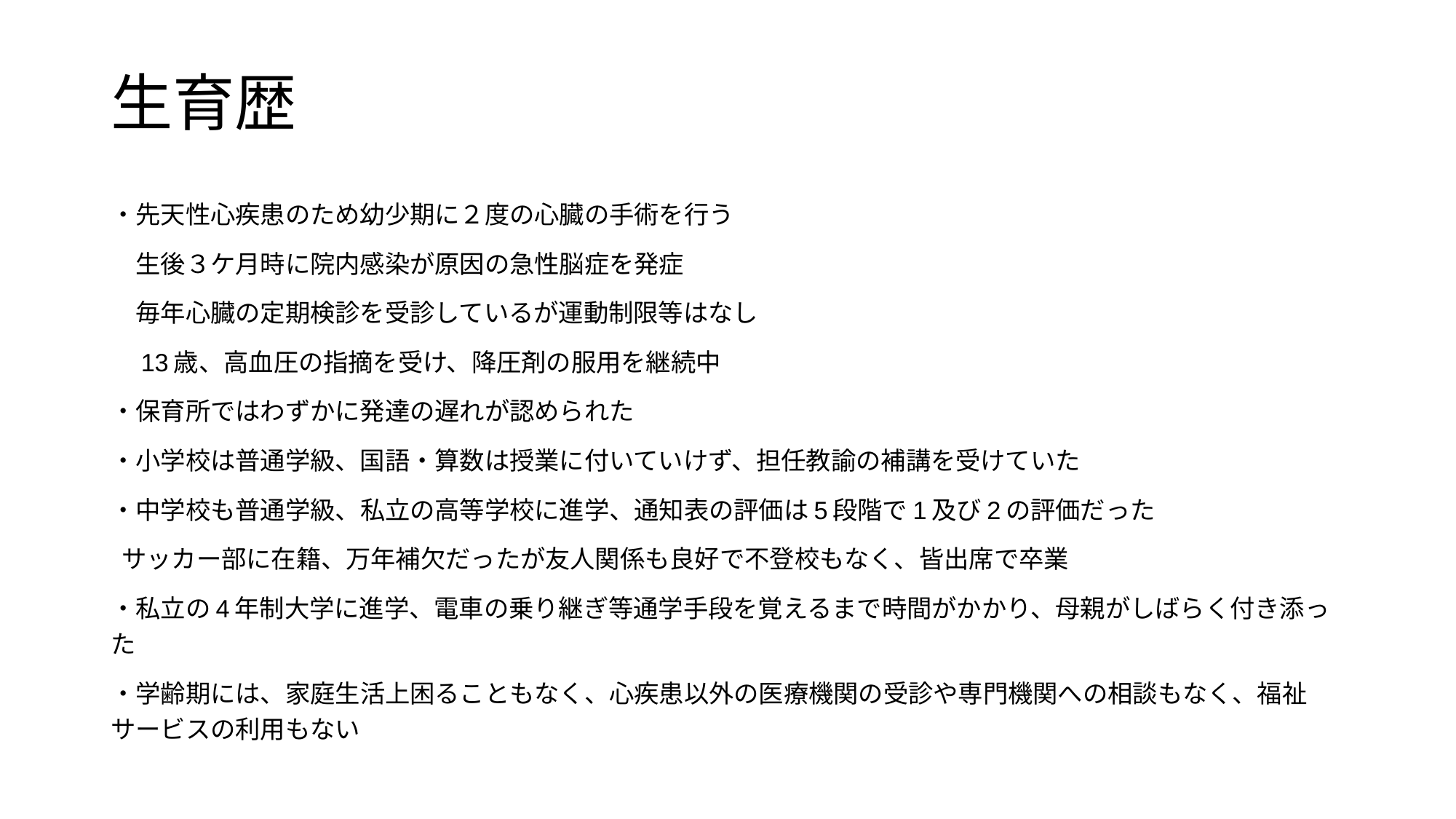

# 生育歴
・先天性心疾患のため幼少期に２度の心臓の手術を行う
　生後３ケ月時に院内感染が原因の急性脳症を発症
　毎年心臓の定期検診を受診しているが運動制限等はなし
　13歳、高血圧の指摘を受け、降圧剤の服用を継続中
・保育所ではわずかに発達の遅れが認められた
・小学校は普通学級、国語・算数は授業に付いていけず、担任教諭の補講を受けていた
・中学校も普通学級、私立の高等学校に進学、通知表の評価は5段階で1及び2の評価だった
 サッカー部に在籍、万年補欠だったが友人関係も良好で不登校もなく、皆出席で卒業
・私立の4年制大学に進学、電車の乗り継ぎ等通学手段を覚えるまで時間がかかり、母親がしばらく付き添った
・学齢期には、家庭生活上困ることもなく、心疾患以外の医療機関の受診や専門機関への相談もなく、福祉サービスの利用もない